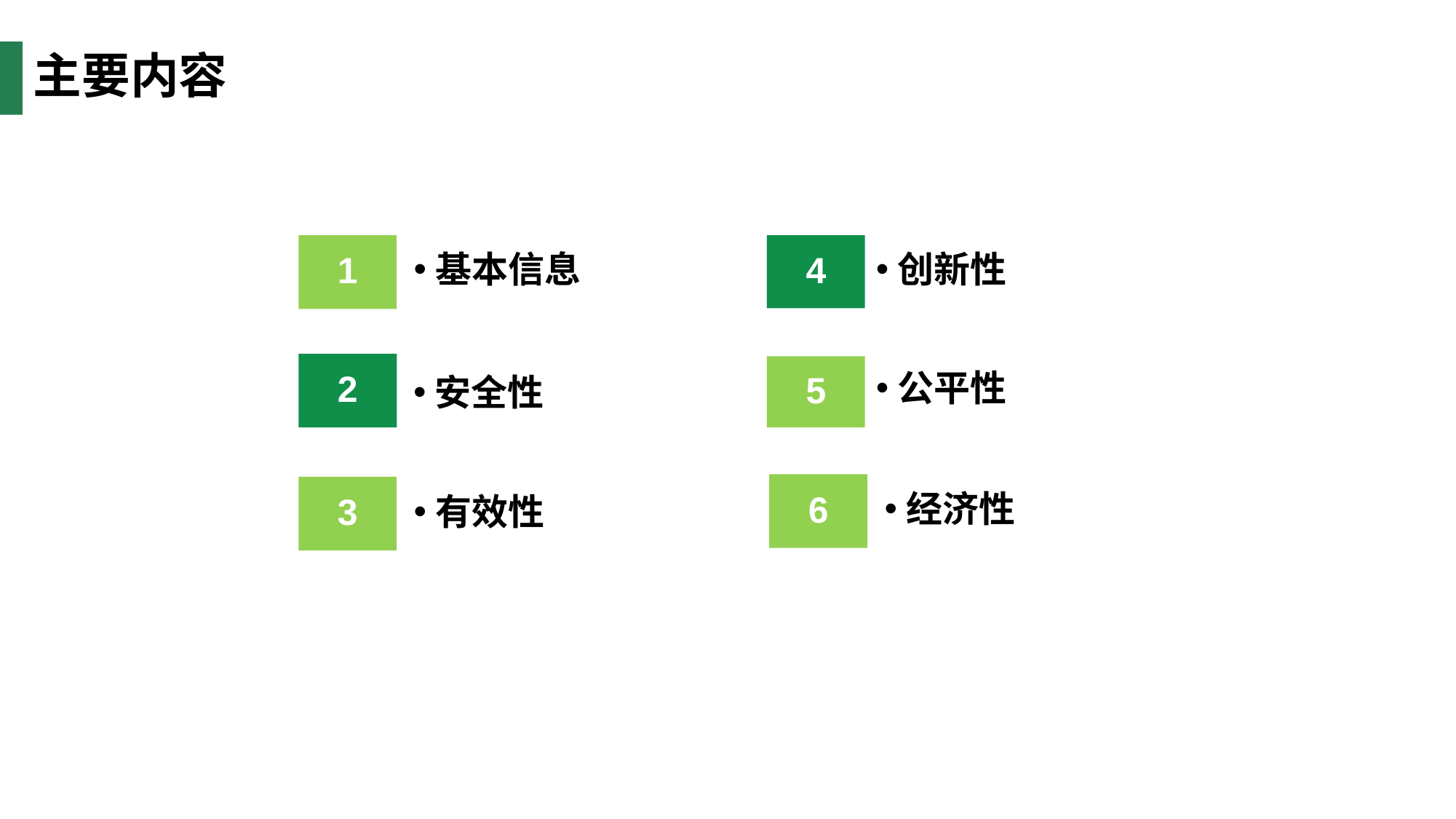

主要内容
基本信息
创新性
1
4
公平性
2
安全性
5
经济性
6
有效性
3